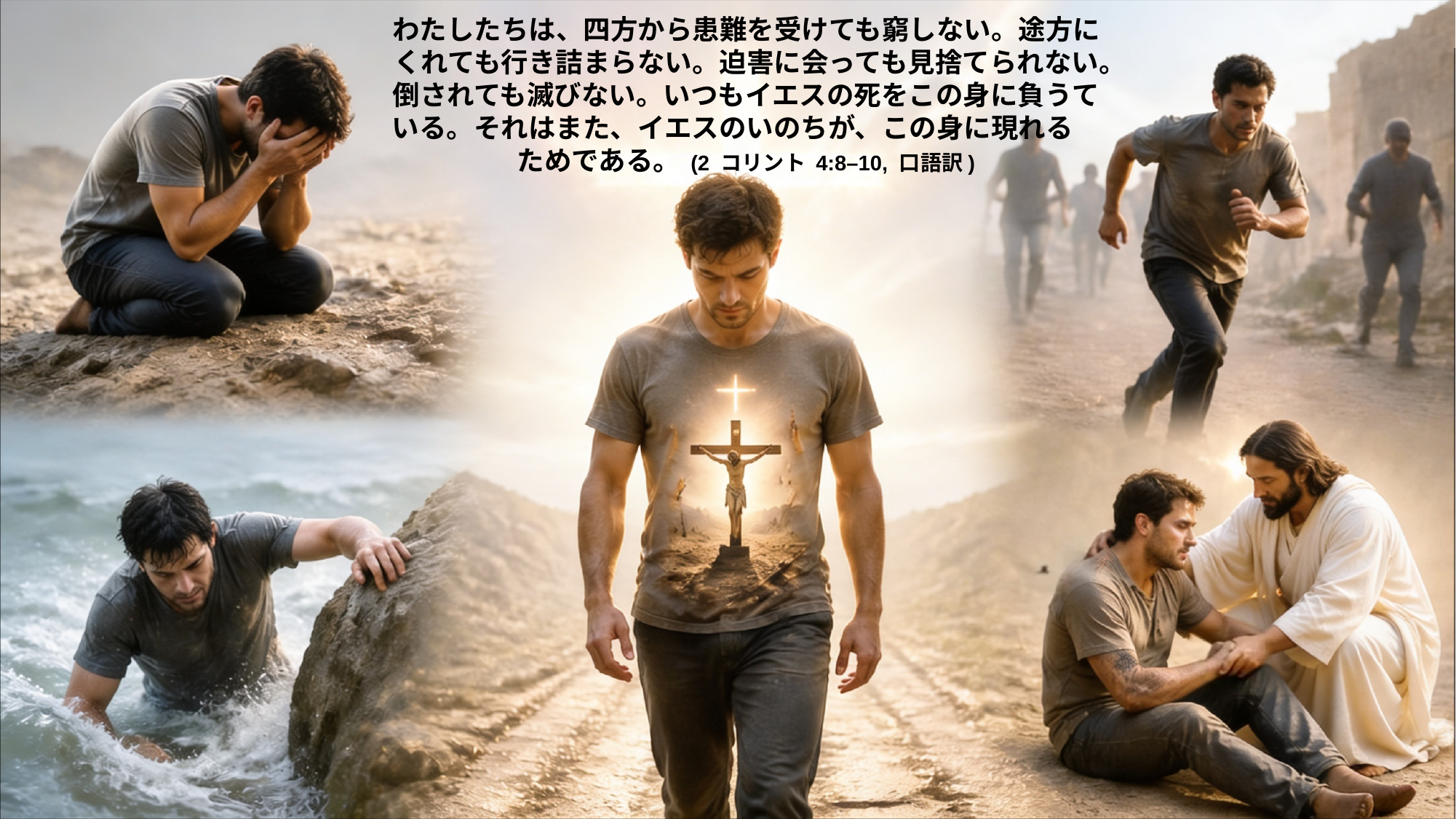

わたしたちは、四方から患難を受けても窮しない。途方にくれても行き詰まらない。迫害に会っても見捨てられない。倒されても滅びない。いつもイエスの死をこの身に負うている。それはまた、イエスのいのちが、この身に現れる　ためである。 (2 コリント 4:8–10, 口語訳)